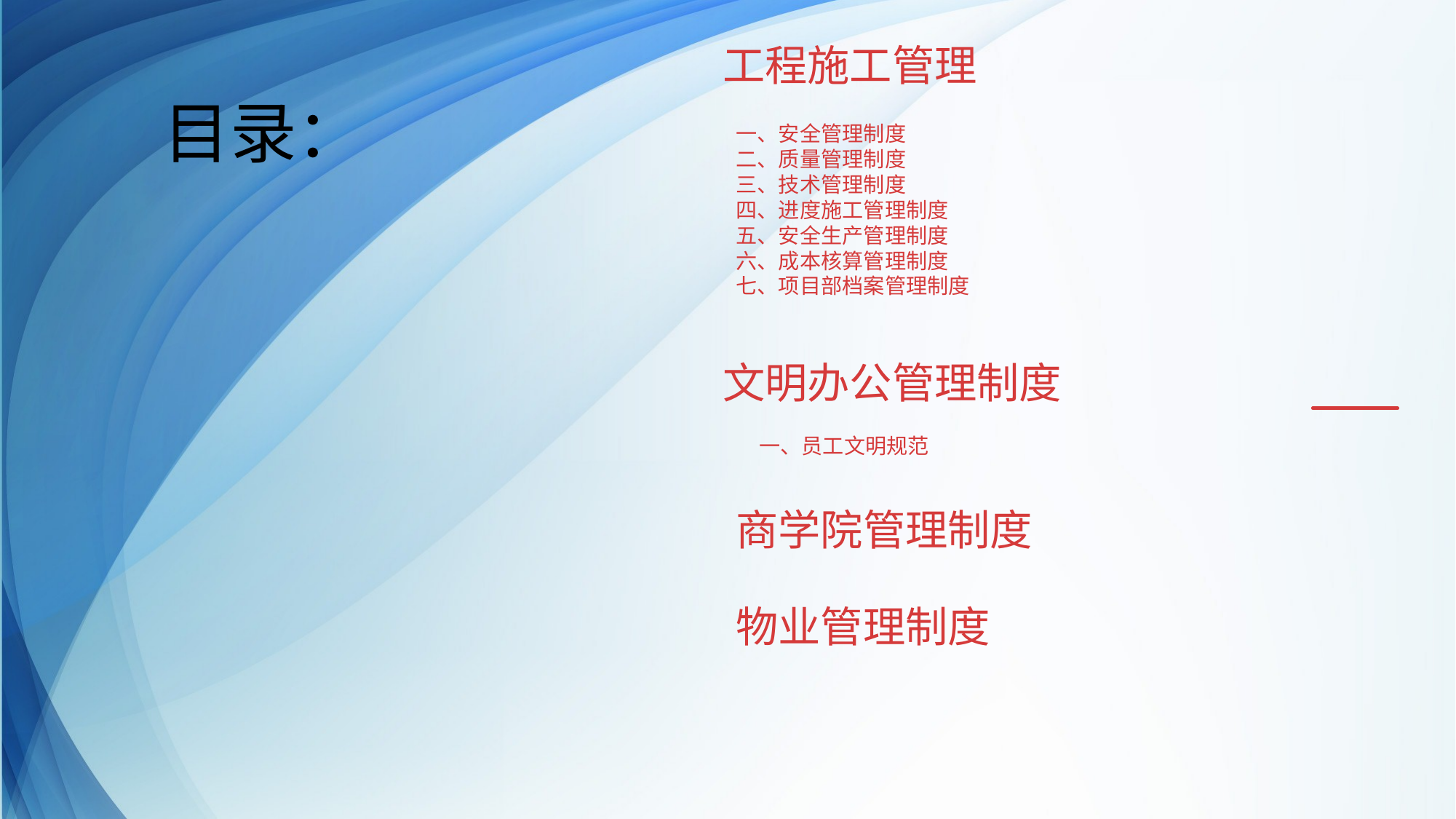

工程施工管理
目录：
一、安全管理制度
二、质量管理制度
三、技术管理制度
四、进度施工管理制度
五、安全生产管理制度
六、成本核算管理制度
七、项目部档案管理制度
文明办公管理制度
一、员工文明规范
商学院管理制度
物业管理制度